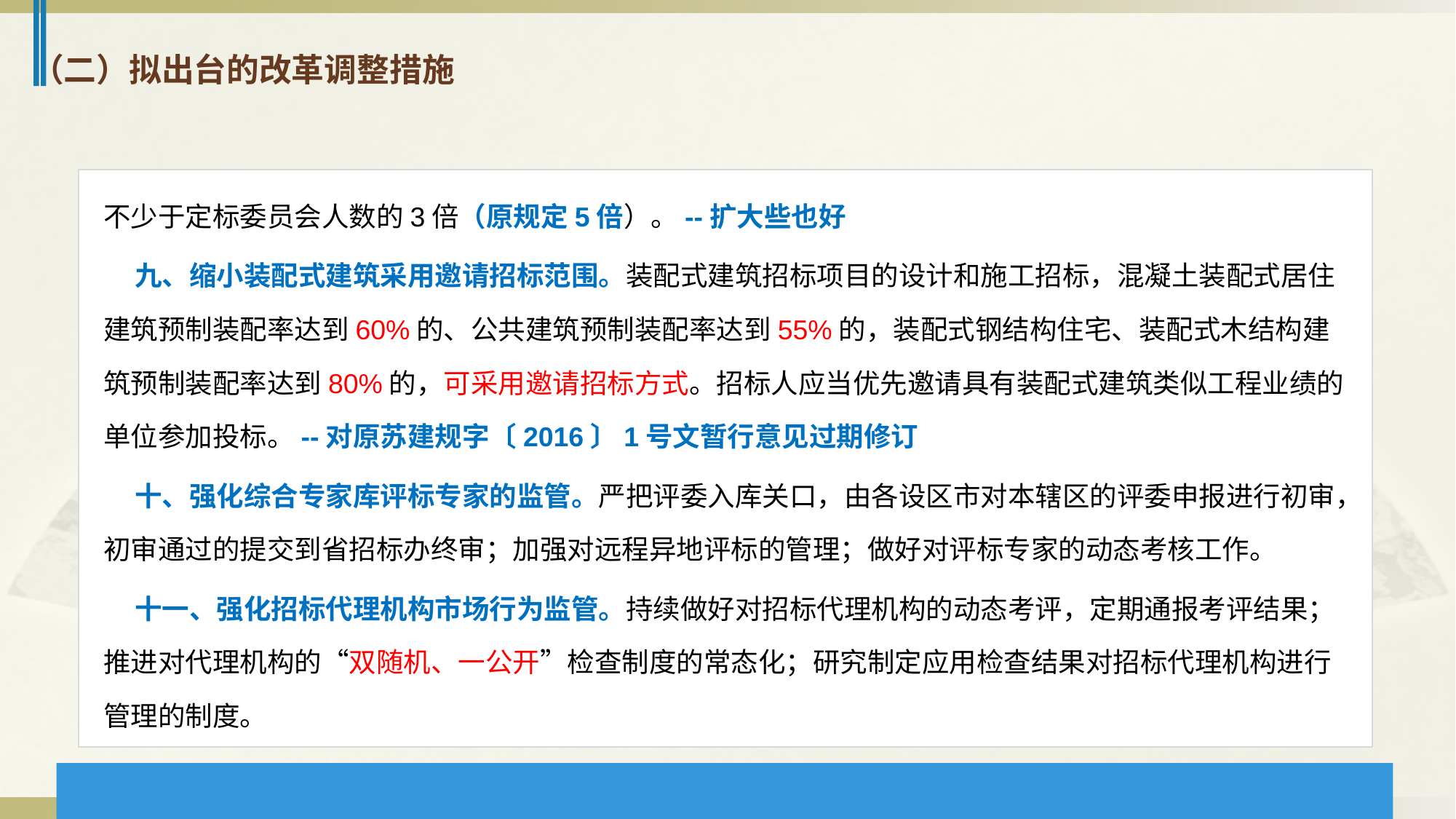

（二）拟出台的改革调整措施

不少于定标委员会人数的3倍（原规定5倍）。--扩大些也好
    九、缩小装配式建筑采用邀请招标范围。装配式建筑招标项目的设计和施工招标，混凝土装配式居住建筑预制装配率达到60%的、公共建筑预制装配率达到55%的，装配式钢结构住宅、装配式木结构建筑预制装配率达到80%的，可采用邀请招标方式。招标人应当优先邀请具有装配式建筑类似工程业绩的单位参加投标。--对原苏建规字〔2016〕1号文暂行意见过期修订
    十、强化综合专家库评标专家的监管。严把评委入库关口，由各设区市对本辖区的评委申报进行初审，初审通过的提交到省招标办终审；加强对远程异地评标的管理；做好对评标专家的动态考核工作。
    十一、强化招标代理机构市场行为监管。持续做好对招标代理机构的动态考评，定期通报考评结果；推进对代理机构的“双随机、一公开”检查制度的常态化；研究制定应用检查结果对招标代理机构进行管理的制度。